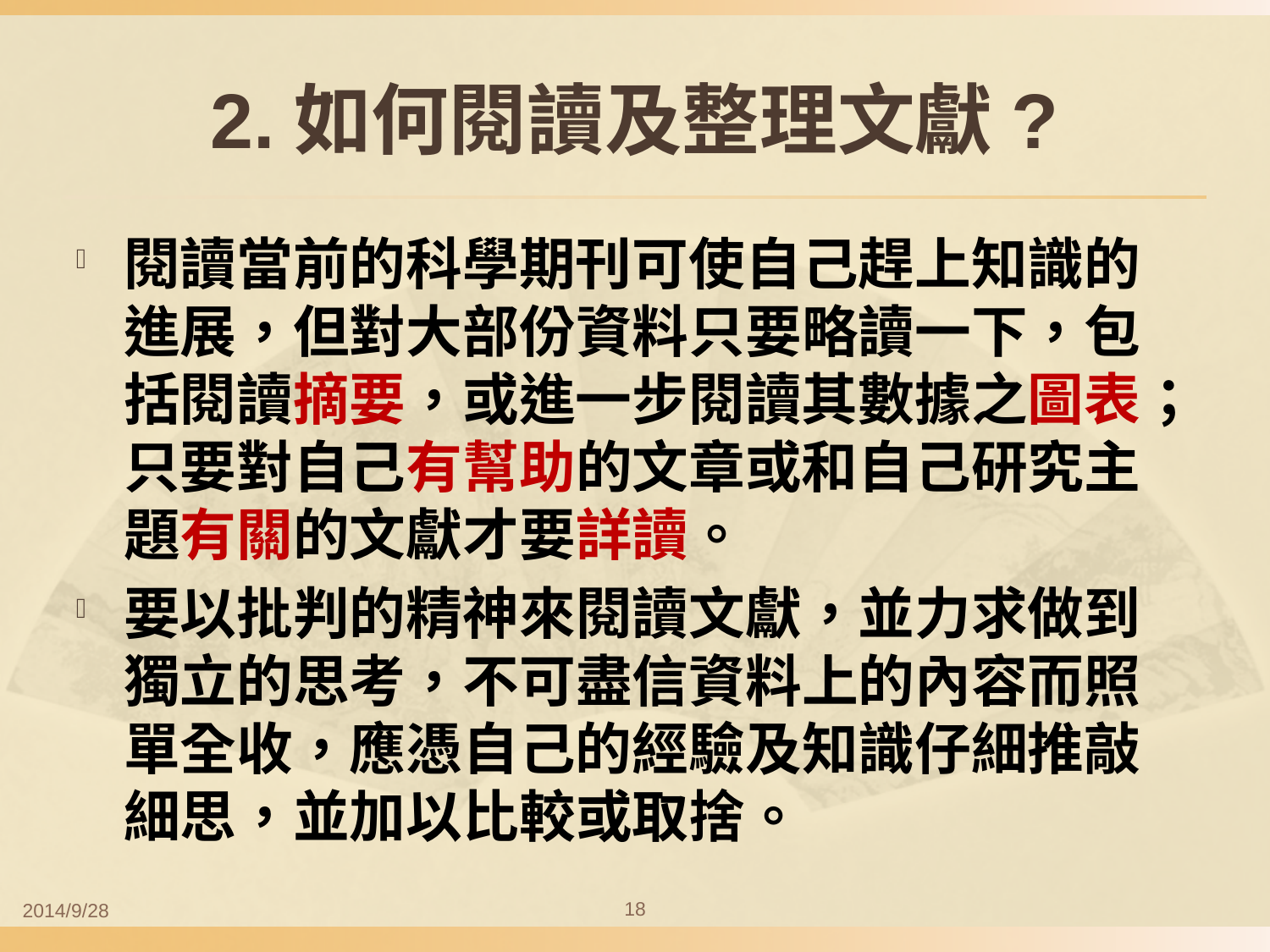

# 2.如何閱讀及整理文獻?
閱讀當前的科學期刊可使自己趕上知識的進展，但對大部份資料只要略讀一下，包括閱讀摘要，或進一步閱讀其數據之圖表；只要對自己有幫助的文章或和自己研究主題有關的文獻才要詳讀。
要以批判的精神來閱讀文獻，並力求做到獨立的思考，不可盡信資料上的內容而照單全收，應憑自己的經驗及知識仔細推敲細思，並加以比較或取捨。

2014/9/28
18